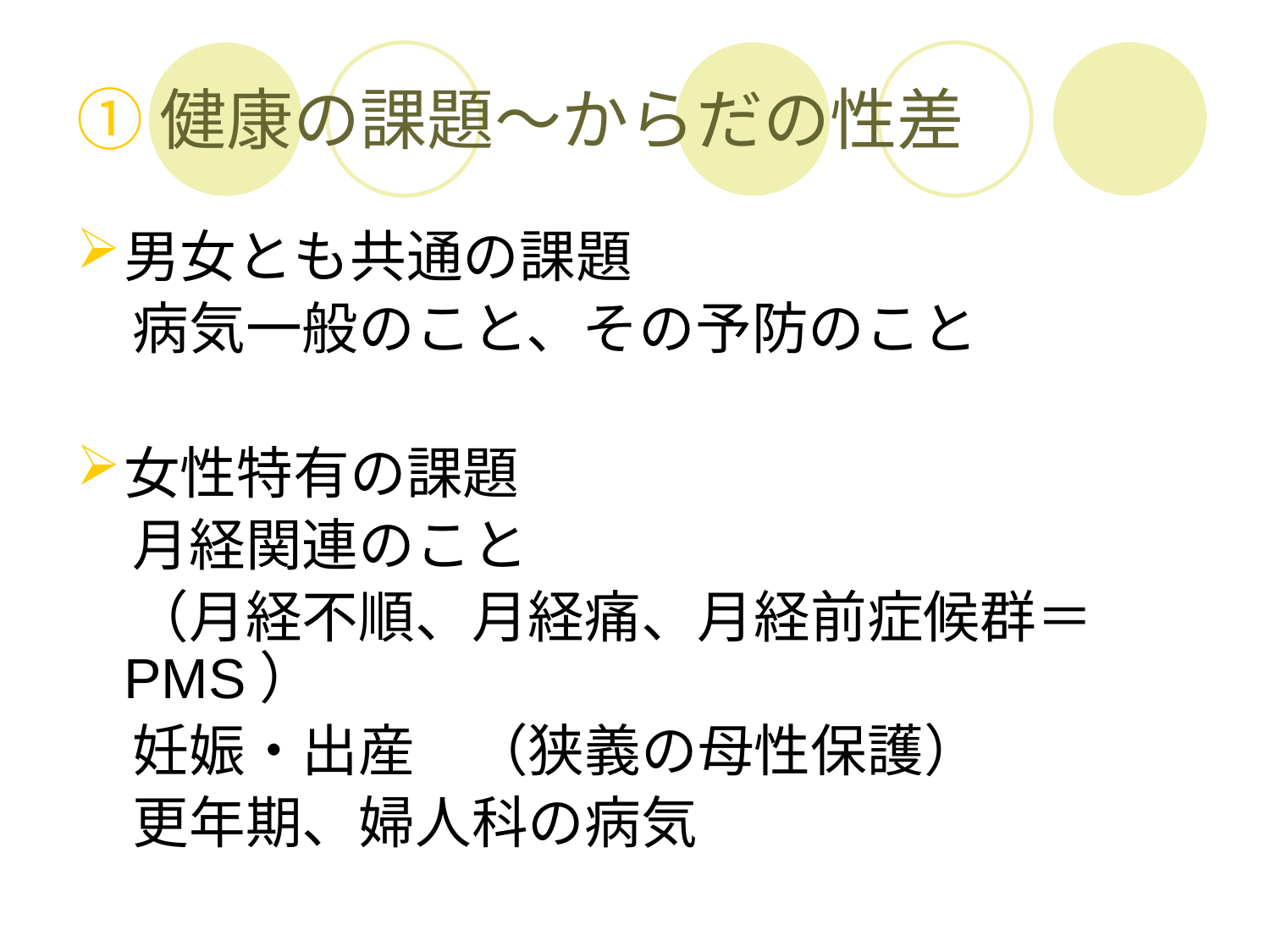

# ①健康の課題～からだの性差
男女とも共通の課題
　病気一般のこと、その予防のこと

女性特有の課題
　月経関連のこと
　（月経不順、月経痛、月経前症候群＝PMS）
　妊娠・出産　（狭義の母性保護）
　更年期、婦人科の病気